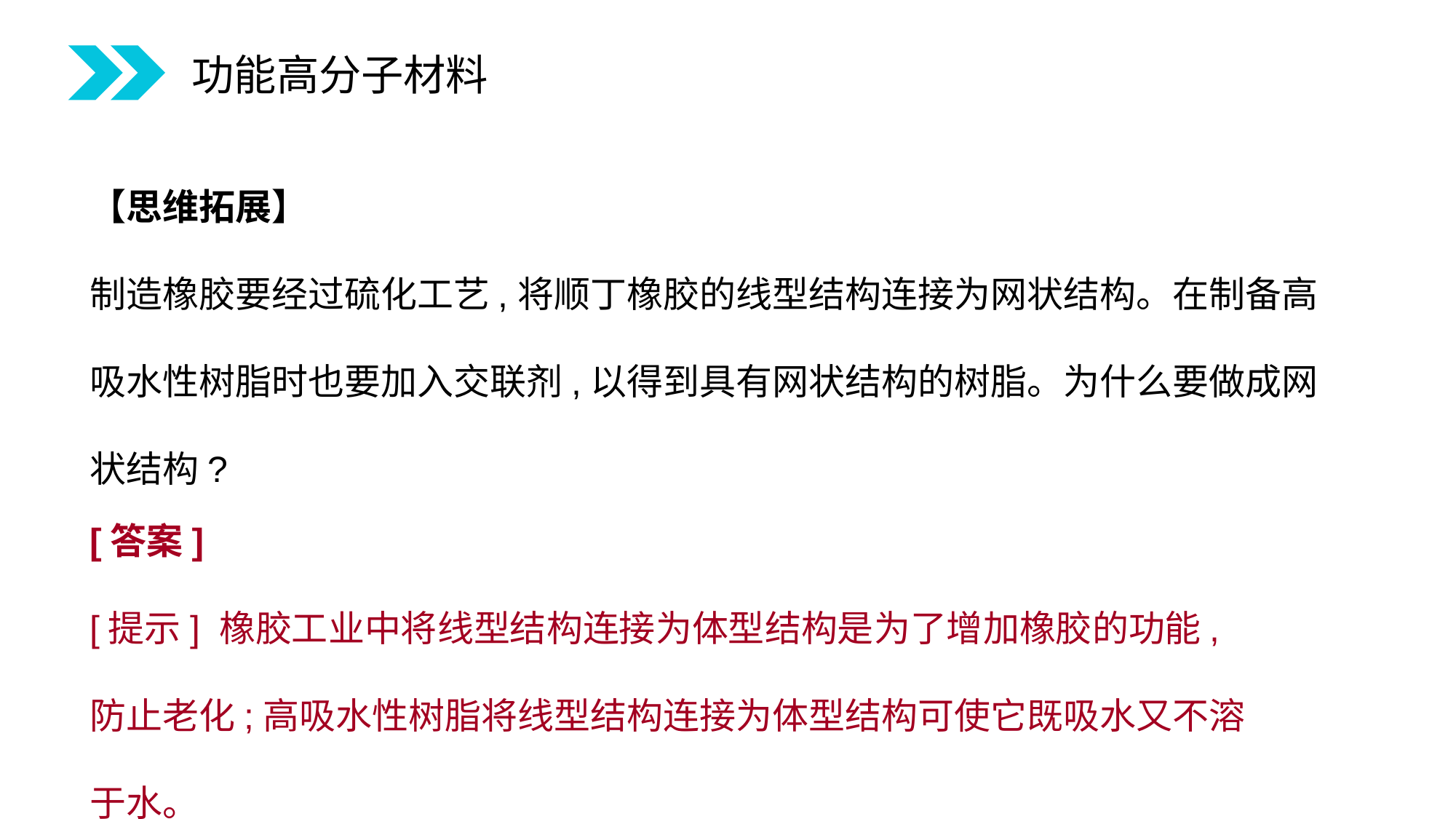

功能高分子材料
【思维拓展】
制造橡胶要经过硫化工艺,将顺丁橡胶的线型结构连接为网状结构。在制备高吸水性树脂时也要加入交联剂,以得到具有网状结构的树脂。为什么要做成网状结构?
[答案]
[提示] 橡胶工业中将线型结构连接为体型结构是为了增加橡胶的功能,防止老化;高吸水性树脂将线型结构连接为体型结构可使它既吸水又不溶于水。